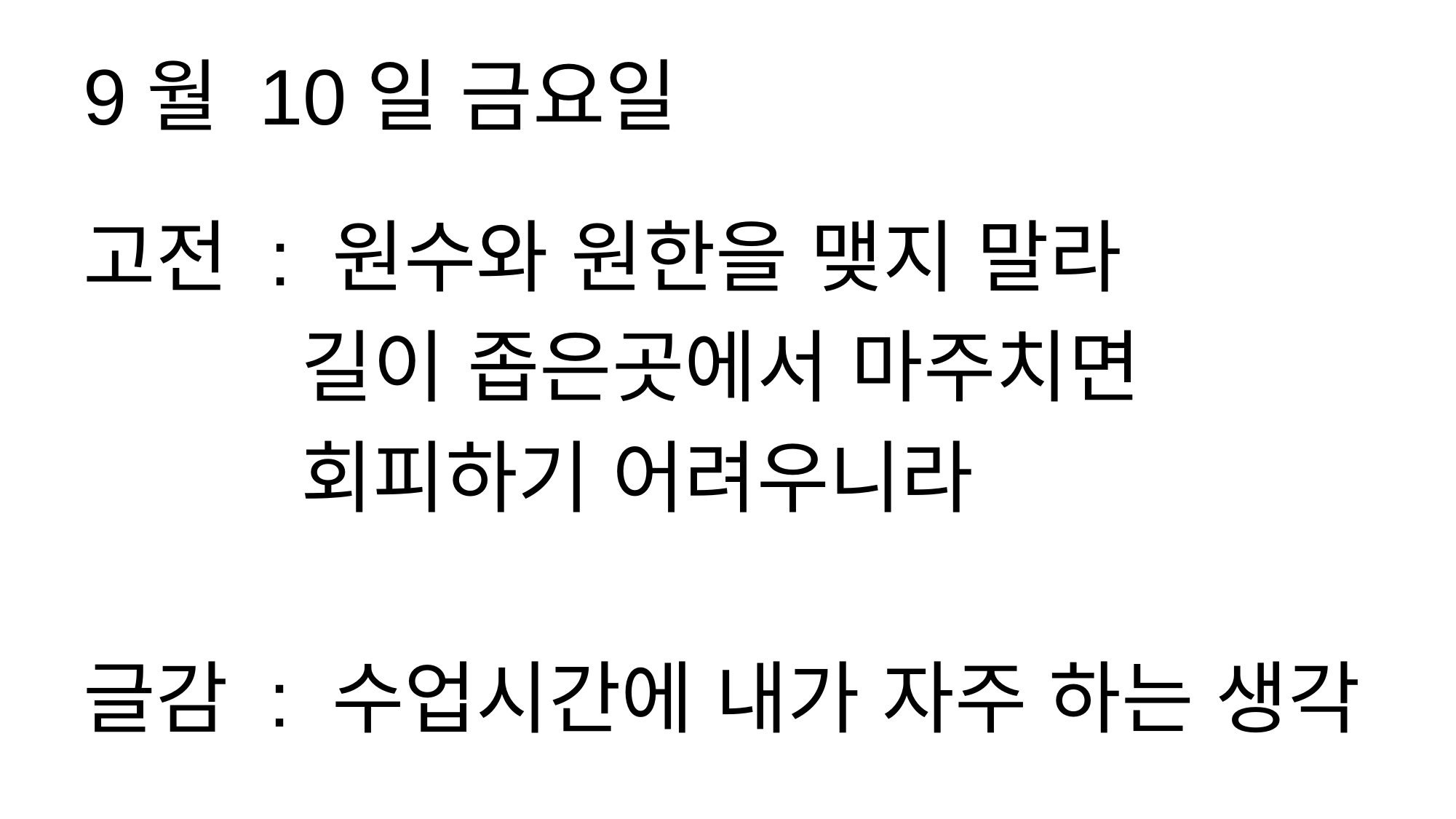

9월 10일 금요일
고전 : 원수와 원한을 맺지 말라
         길이 좁은곳에서 마주치면
         회피하기 어려우니라
글감 : 수업시간에 내가 자주 하는 생각